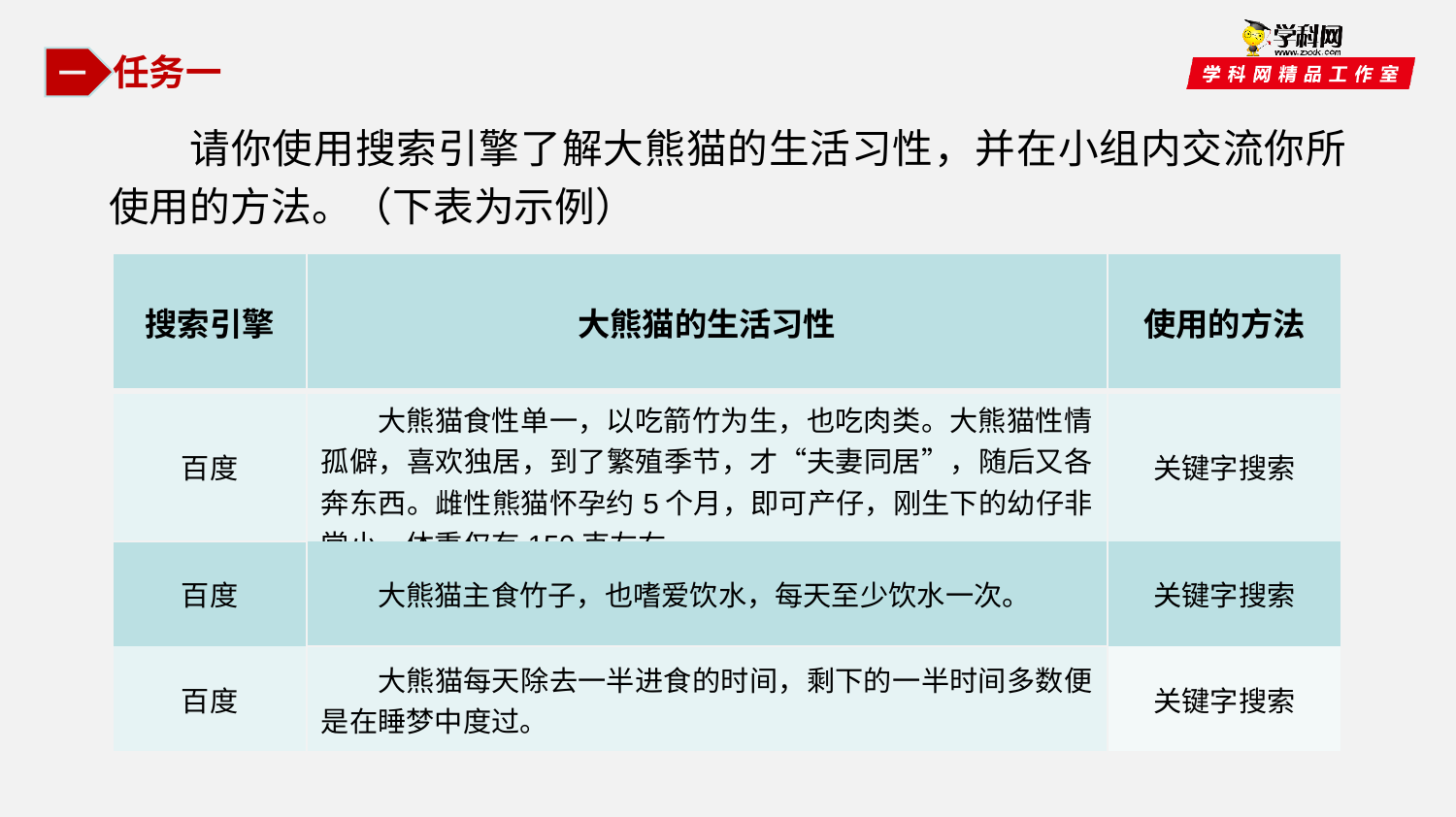

一
任务一
请你使用搜索引擎了解大熊猫的生活习性，并在小组内交流你所使用的方法。（下表为示例）
| 搜索引擎 | 大熊猫的生活习性 | 使用的方法 |
| --- | --- | --- |
| 百度 | 大熊猫食性单一，以吃箭竹为生，也吃肉类。大熊猫性情孤僻，喜欢独居，到了繁殖季节，才“夫妻同居”，随后又各奔东西。雌性熊猫怀孕约5个月，即可产仔，刚生下的幼仔非常小，体重仅有150克左右。 | 关键字搜索 |
|  | 大熊猫主食竹子，也嗜爱饮水，每天至少饮水一次。 |  |
|  |  | 关键字搜索 |
| 百度 |  |  |
| 百度 |  |  |
|  |  | 关键字搜索 |
|  | 大熊猫每天除去一半进食的时间，剩下的一半时间多数便是在睡梦中度过。 |  |